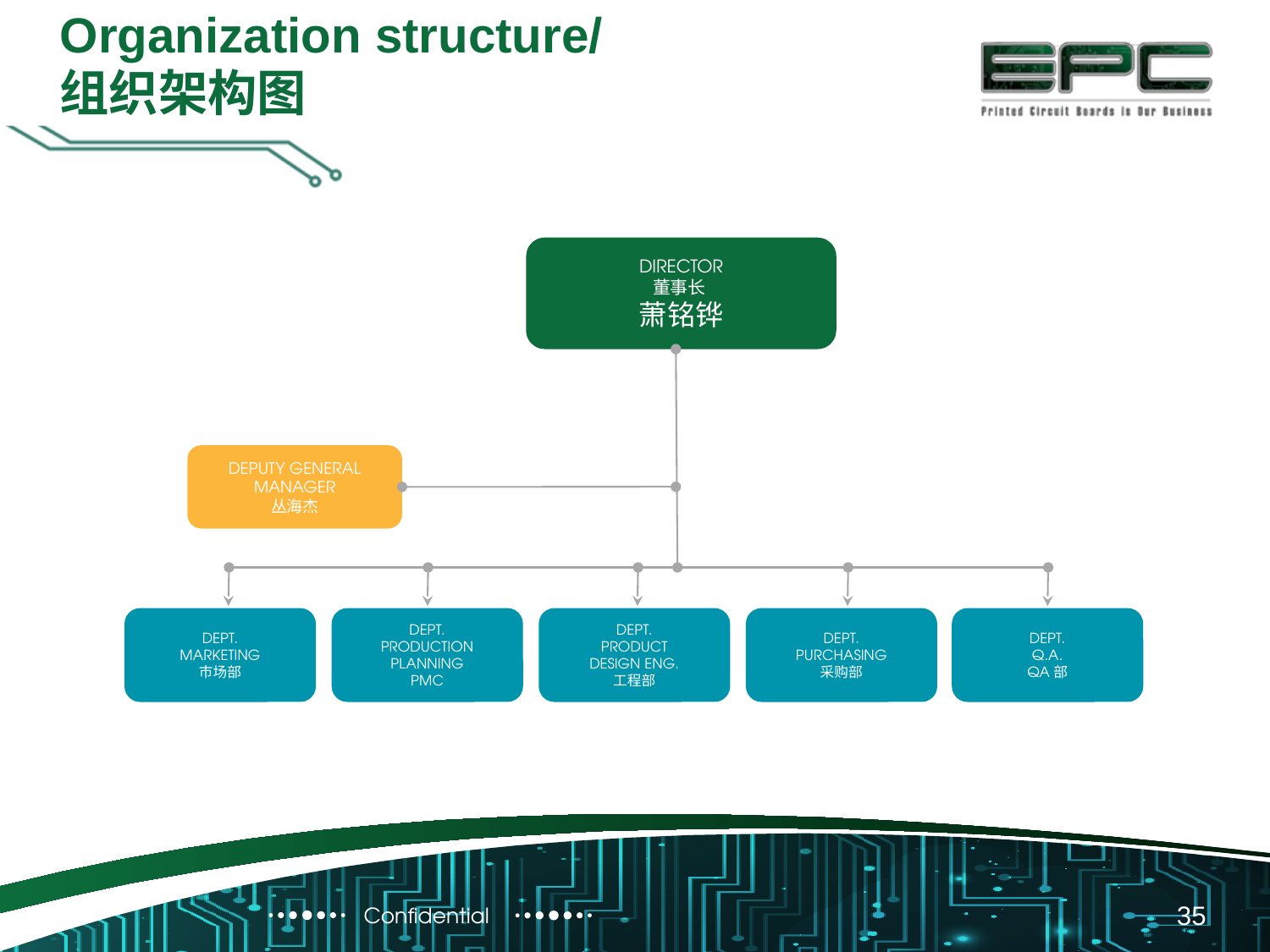

Organization structure/
组织架构图
DIRECTOR
董事长
萧铭铧
DEPUTY GENERAL
MANAGER
丛海杰
DEPT.
MARKETING
市场部
DEPT.
PRODUCTION
PLANNING
PMC
DEPT.
PRODUCT
DESIGN ENG.
工程部
DEPT.
PURCHASING
采购部
DEPT.
Q.A.
QA部